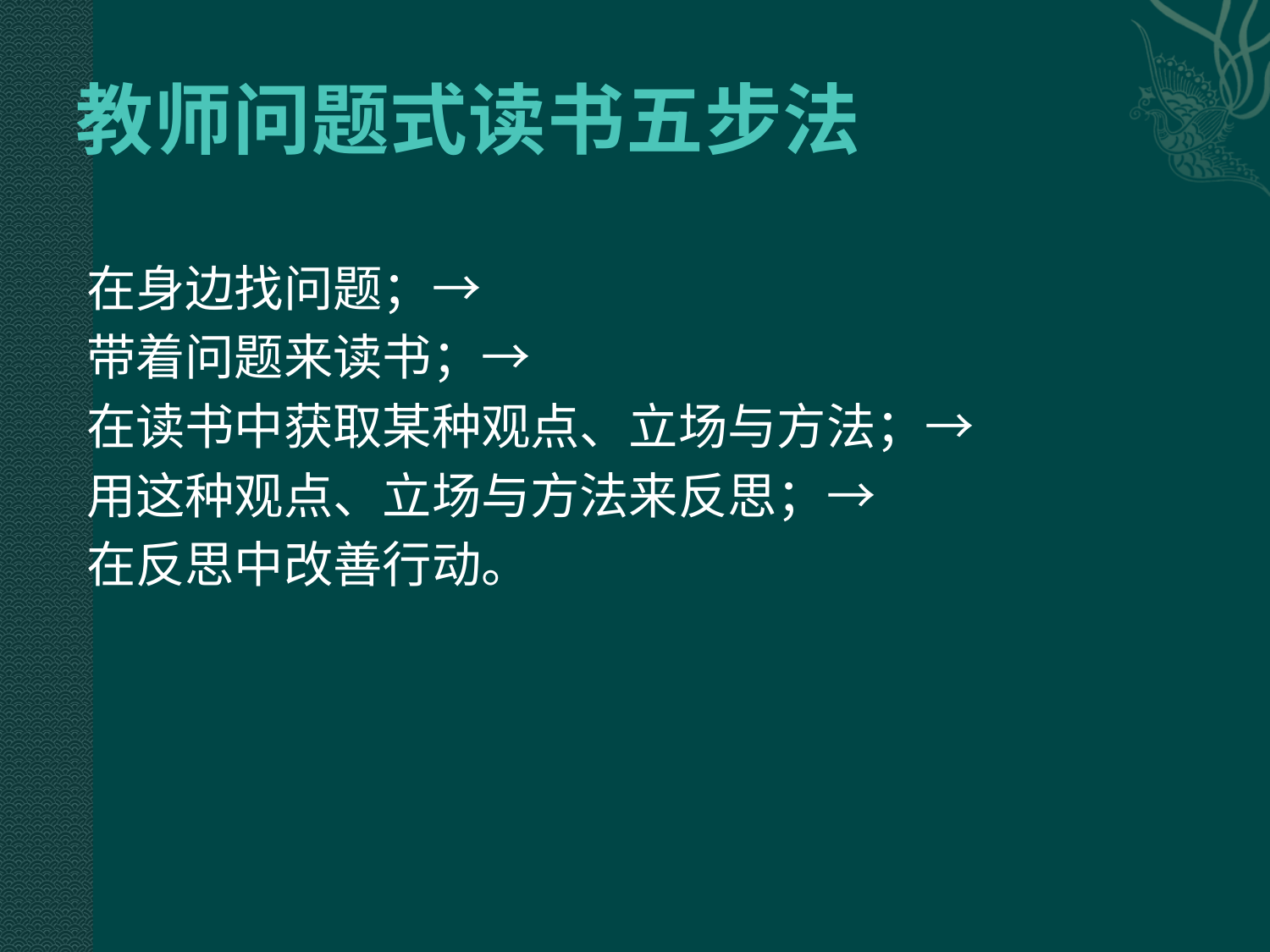

# 教师问题式读书五步法
在身边找问题；→
带着问题来读书；→
在读书中获取某种观点、立场与方法；→
用这种观点、立场与方法来反思；→
在反思中改善行动。